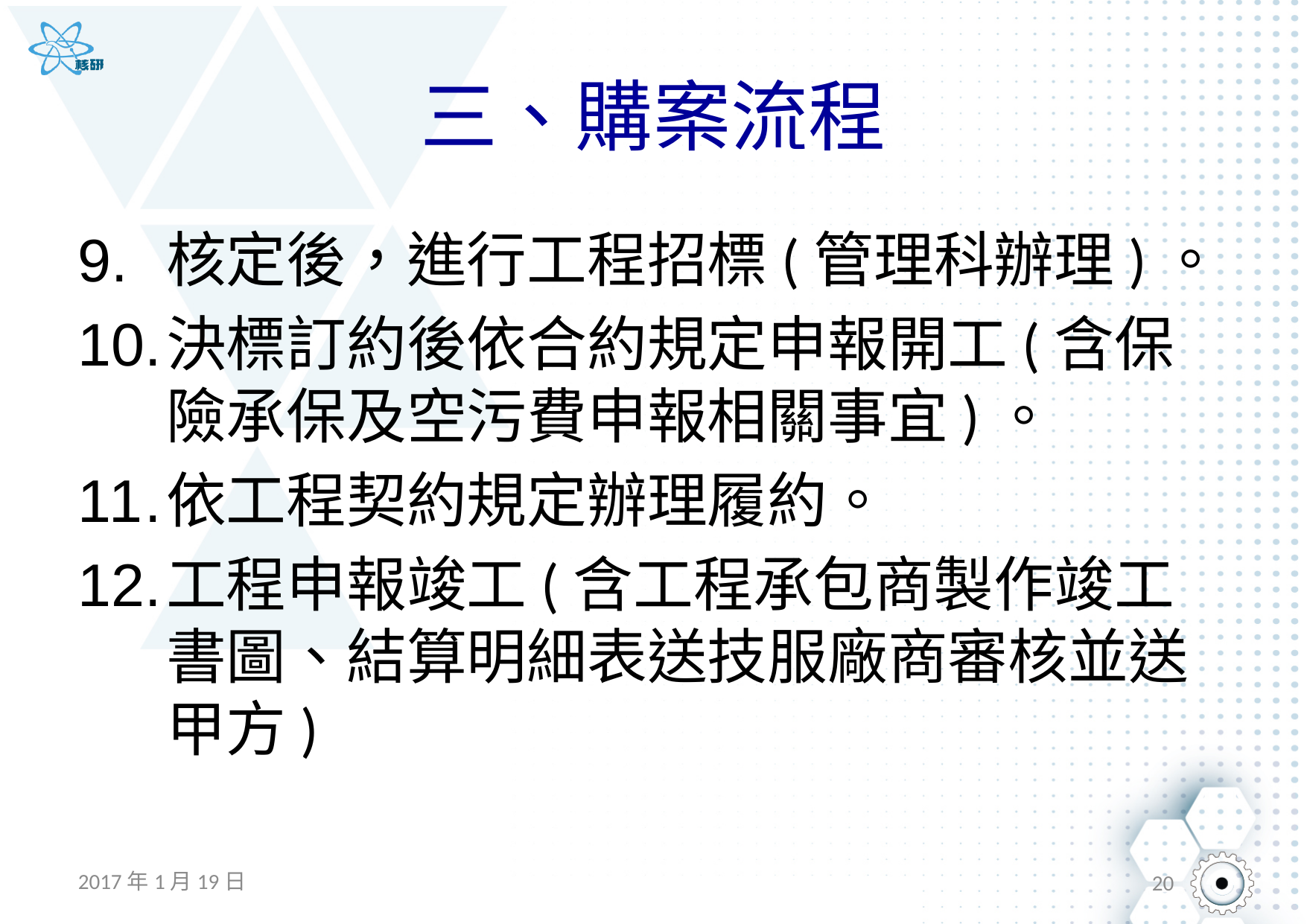

# 三、購案流程
核定後，進行工程招標(管理科辦理)。
決標訂約後依合約規定申報開工(含保險承保及空污費申報相關事宜)。
依工程契約規定辦理履約。
工程申報竣工(含工程承包商製作竣工書圖、結算明細表送技服廠商審核並送甲方)
2017年1月19日
20